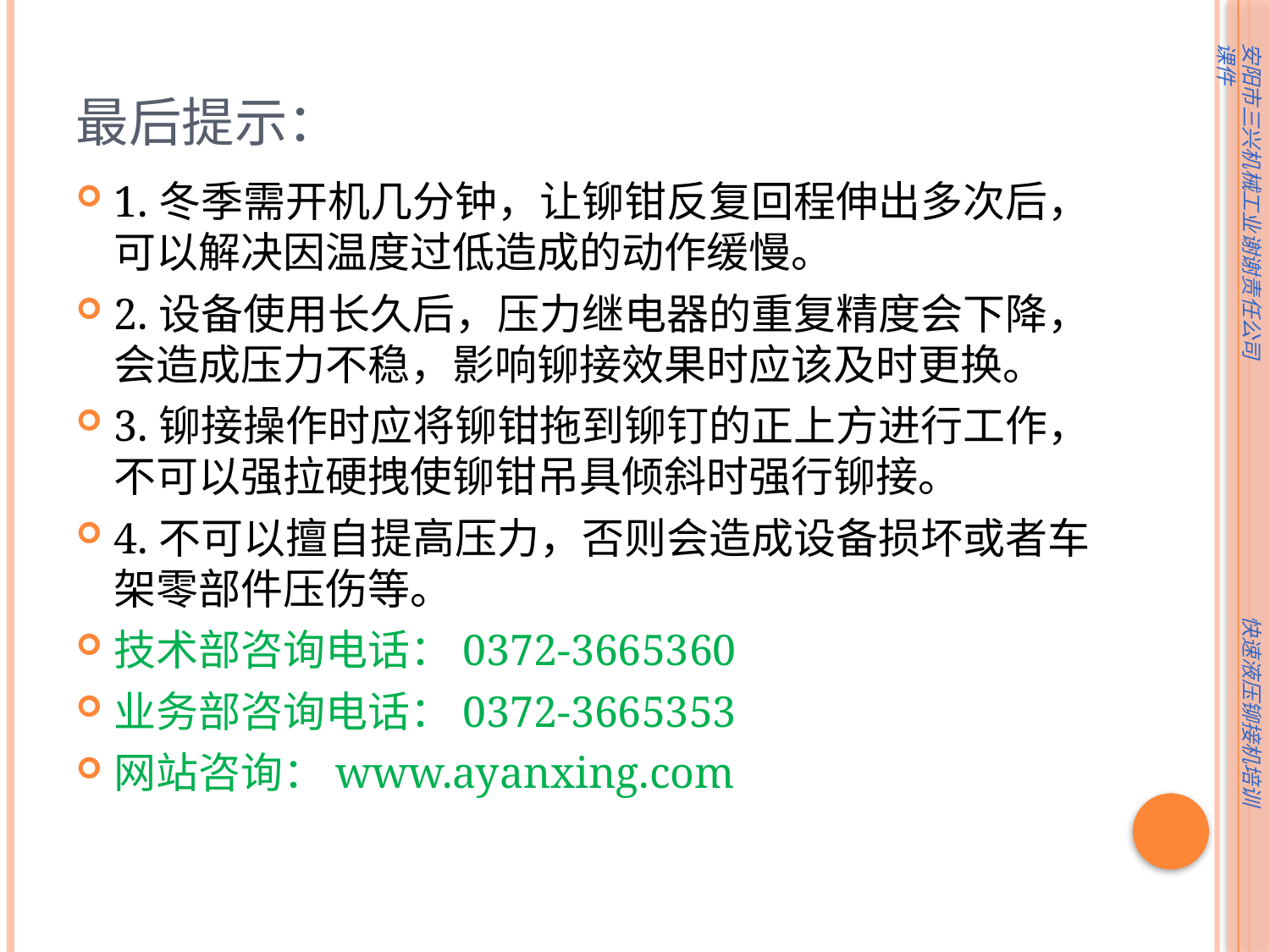

# 最后提示：
1.冬季需开机几分钟，让铆钳反复回程伸出多次后，可以解决因温度过低造成的动作缓慢。
2.设备使用长久后，压力继电器的重复精度会下降，会造成压力不稳，影响铆接效果时应该及时更换。
3.铆接操作时应将铆钳拖到铆钉的正上方进行工作，不可以强拉硬拽使铆钳吊具倾斜时强行铆接。
4.不可以擅自提高压力，否则会造成设备损坏或者车架零部件压伤等。
技术部咨询电话：0372-3665360
业务部咨询电话：0372-3665353
网站咨询：www.ayanxing.com

安阳市三兴机械工业谢谢责任公司                                       快速液压铆接机培训课件